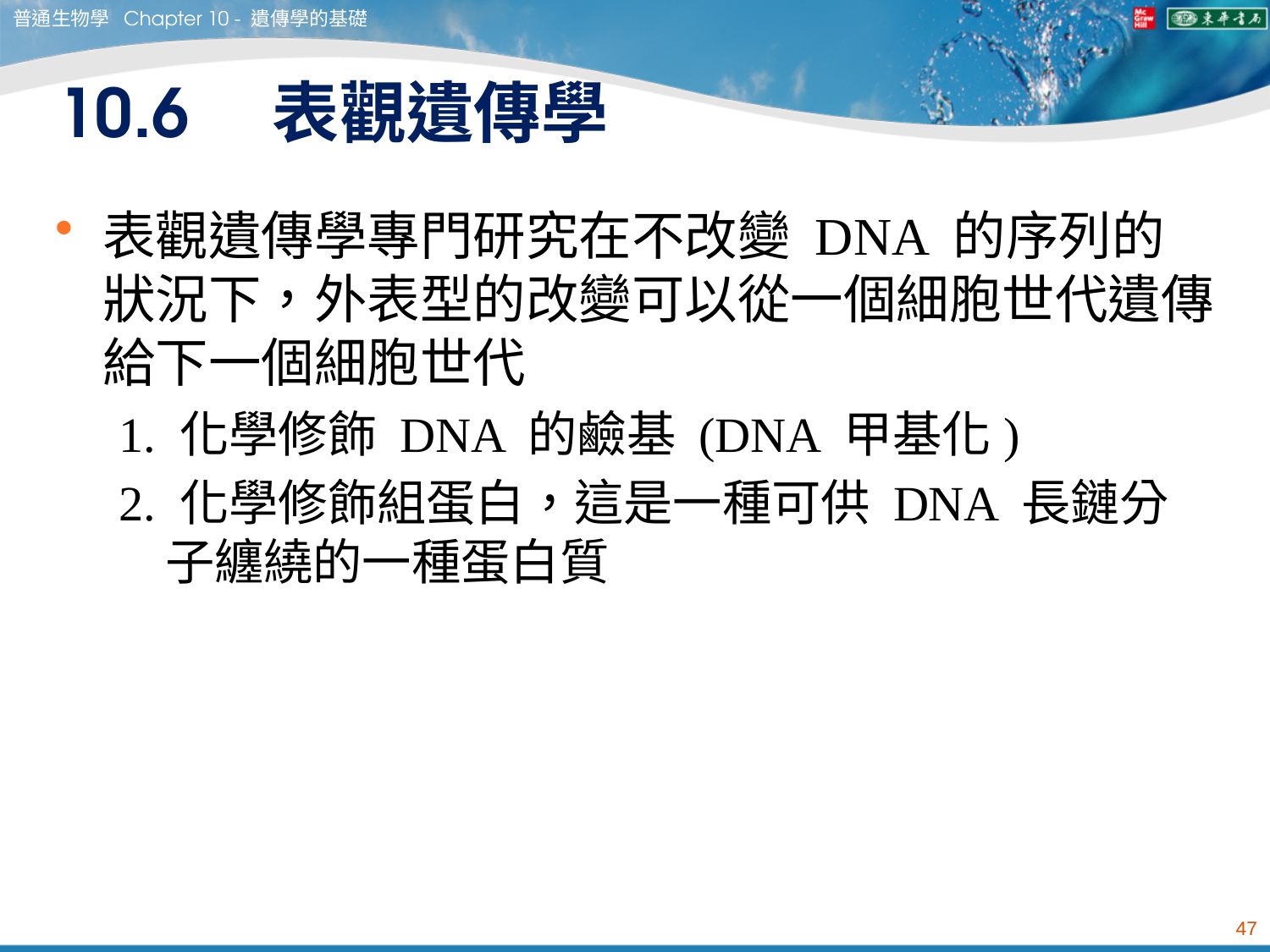

普通生物學  Chapter 10 - 遺傳學的基礎
# 10.6　表觀遺傳學
表觀遺傳學專門研究在不改變 DNA 的序列的狀況下，外表型的改變可以從一個細胞世代遺傳給下一個細胞世代
1. 化學修飾 DNA 的鹼基 (DNA 甲基化)
2. 化學修飾組蛋白，這是一種可供 DNA 長鏈分子纏繞的一種蛋白質
47